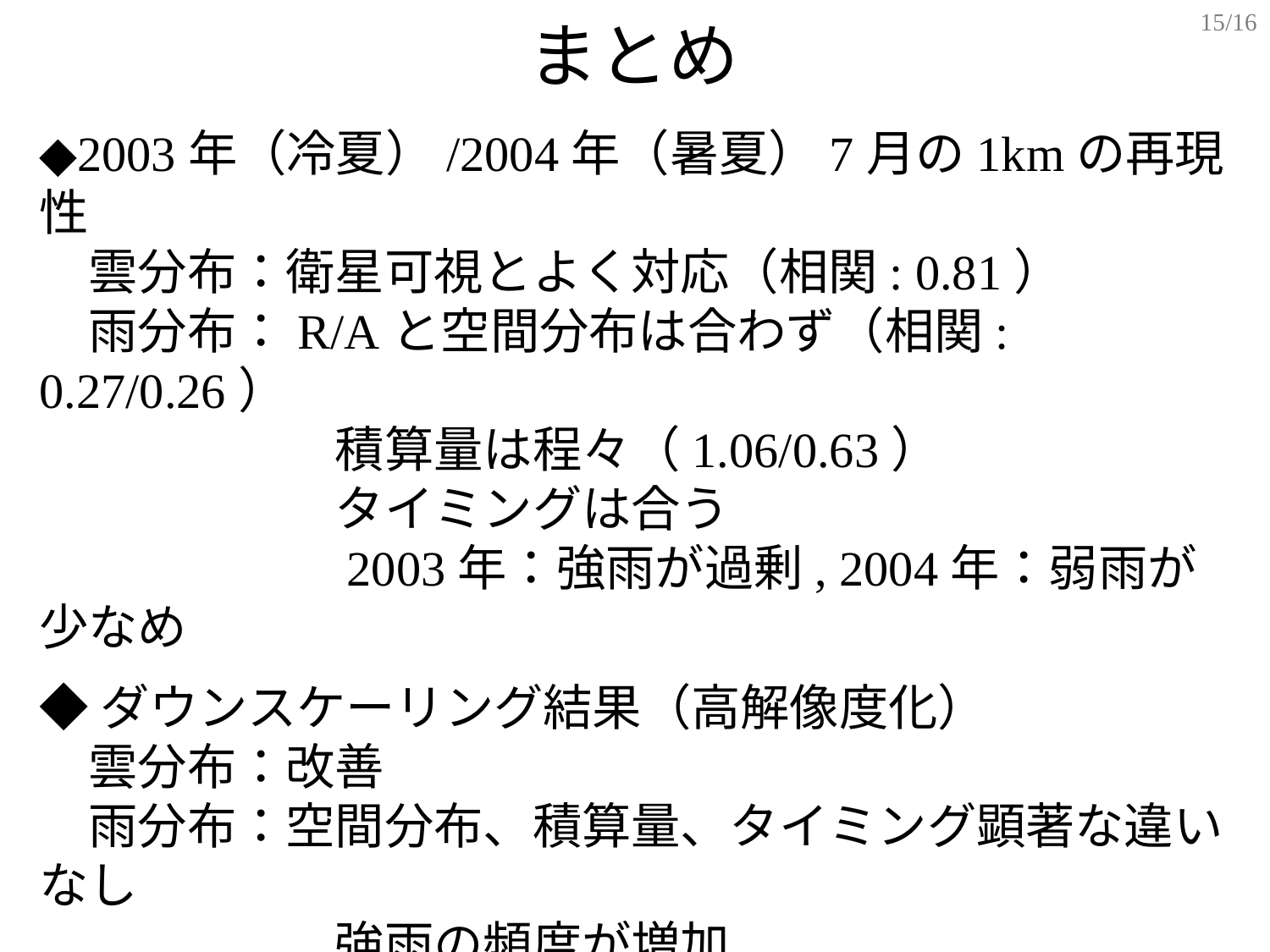

15/16
# まとめ
◆2003年（冷夏）/2004年（暑夏）7月の1kmの再現性
　雲分布：衛星可視とよく対応（相関: 0.81）
　雨分布：R/Aと空間分布は合わず（相関: 0.27/0.26）
　　　　　　積算量は程々（1.06/0.63）
　　　　　　タイミングは合う
　　　　　　2003年：強雨が過剰, 2004年：弱雨が少なめ

◆ダウンスケーリング結果（高解像度化）
　雲分布：改善
　雨分布：空間分布、積算量、タイミング顕著な違いなし
　　　　　　強雨の頻度が増加

・積雲対流：弱雨の頻度を改善（2004年）
・地形効果：顕著な差は見られず